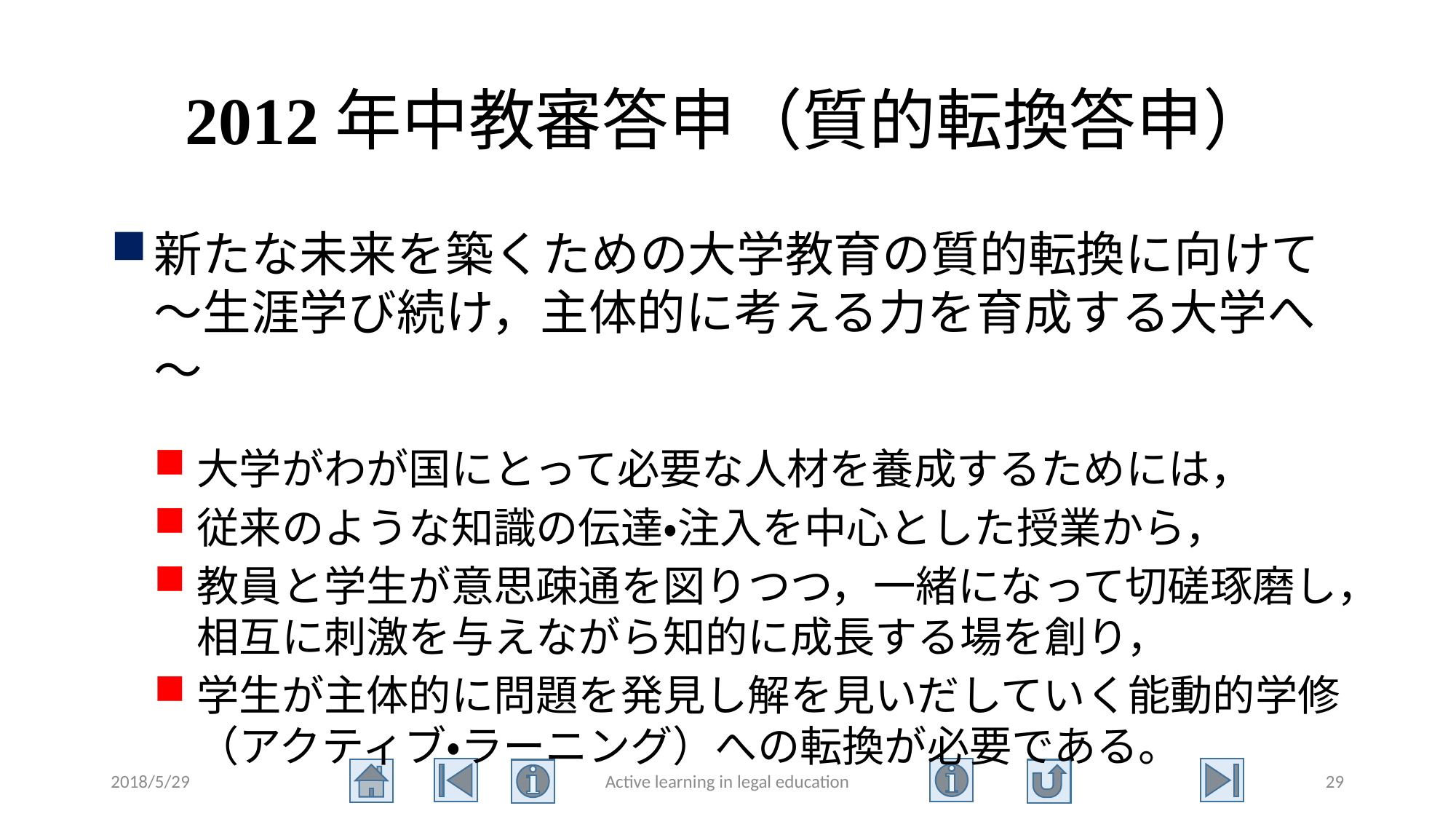

# 2012年中教審答申（質的転換答申）
新たな未来を築くための大学教育の質的転換に向けて
～生涯学び続け，主体的に考える力を育成する大学へ～
大学がわが国にとって必要な人材を養成するためには，
従来のような知識の伝達・注入を中心とした授業から，
教員と学生が意思疎通を図りつつ，一緒になって切磋琢磨し，相互に刺激を与えながら知的に成長する場を創り，
学生が主体的に問題を発見し解を見いだしていく能動的学修（アクティブ・ラーニング）への転換が必要である。
2018/5/29
Active learning in legal education
29